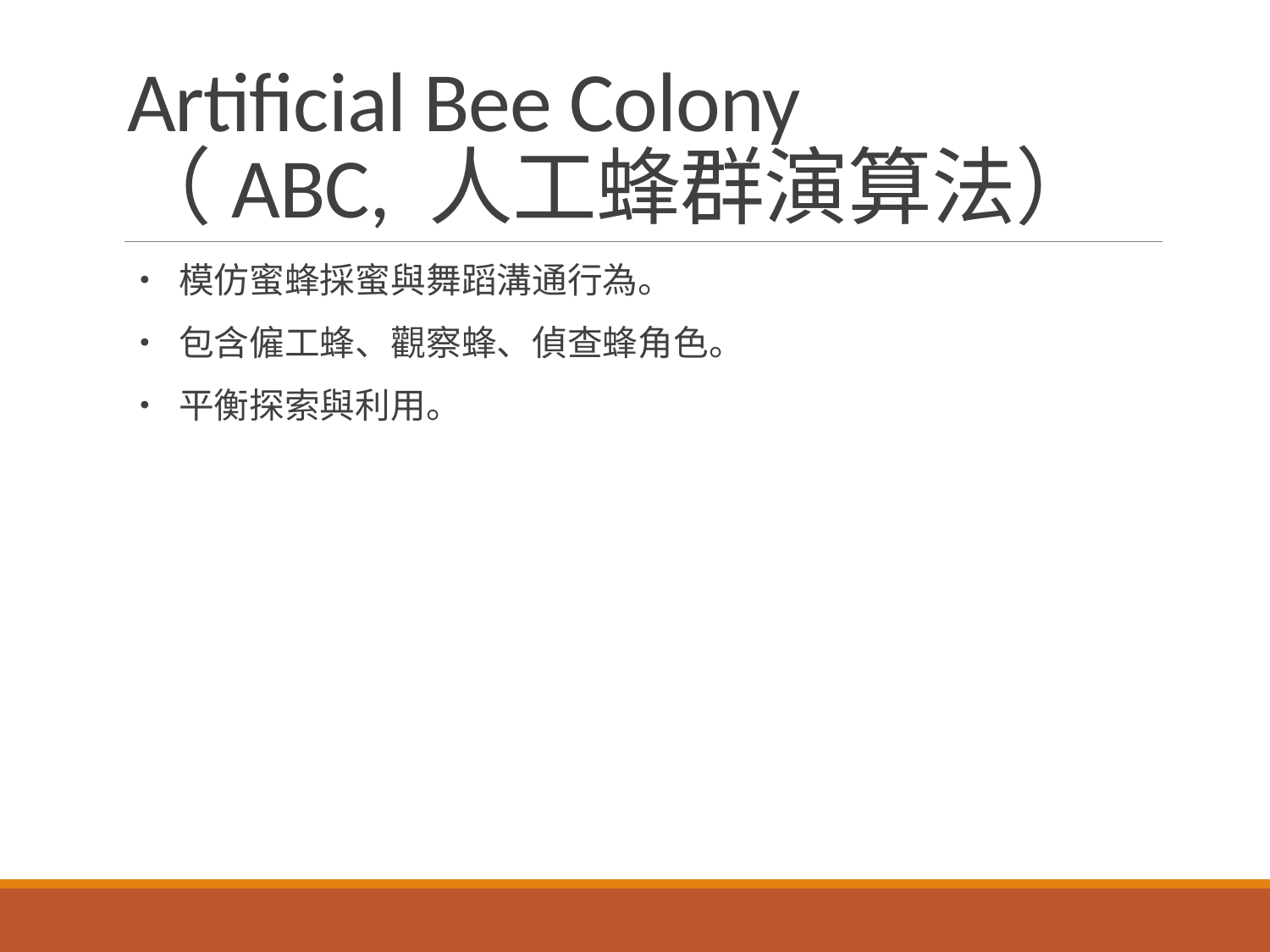

# Artificial Bee Colony （ABC, 人工蜂群演算法）
• 模仿蜜蜂採蜜與舞蹈溝通行為。
• 包含僱工蜂、觀察蜂、偵查蜂角色。
• 平衡探索與利用。